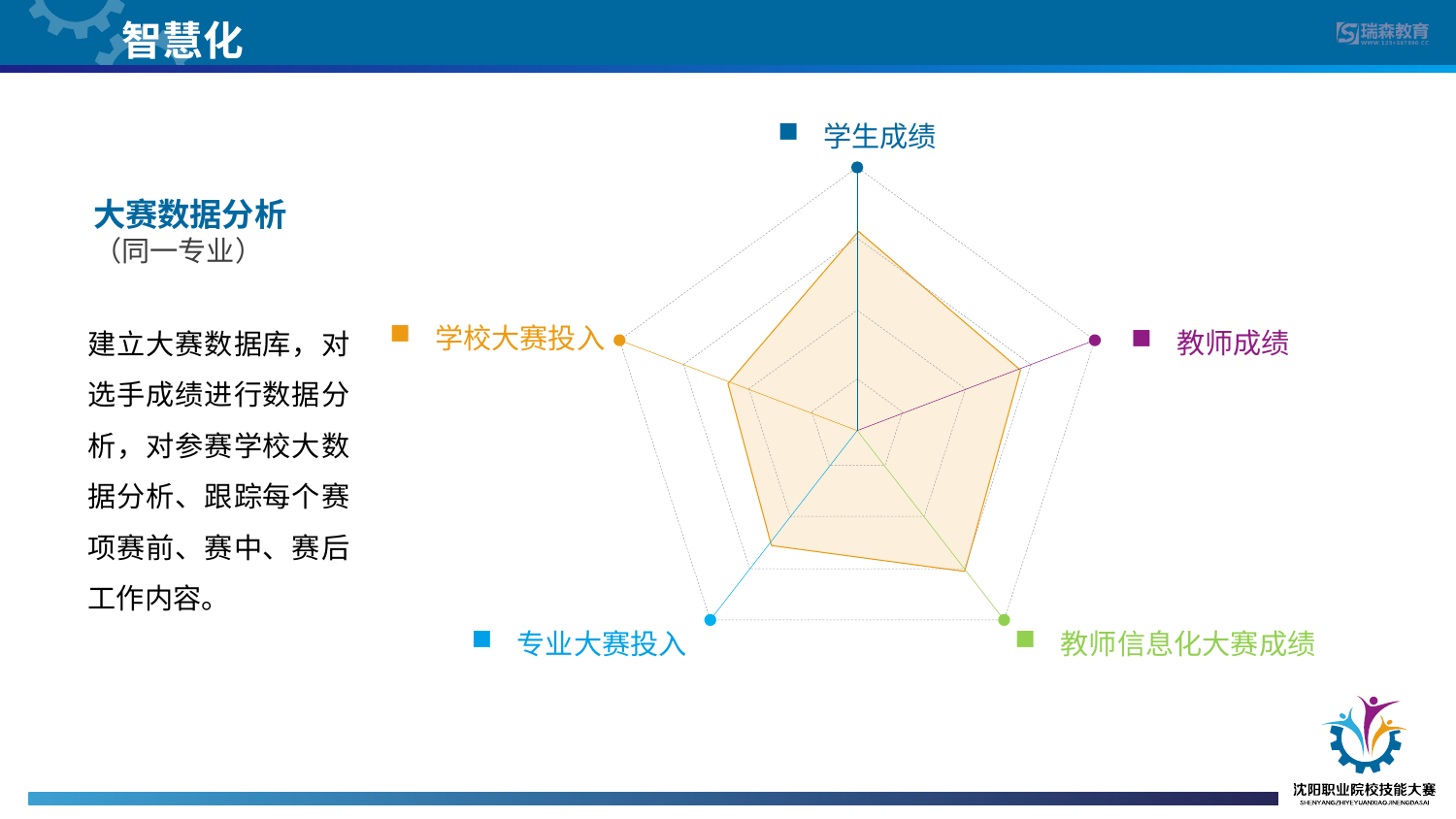

智慧化
学生成绩

大赛数据分析
（同一专业）

建立大赛数据库，对选手成绩进行数据分析，对参赛学校大数据分析、跟踪每个赛项赛前、赛中、赛后工作内容。
学校大赛投入
教师成绩
专业大赛投入
教师信息化大赛成绩